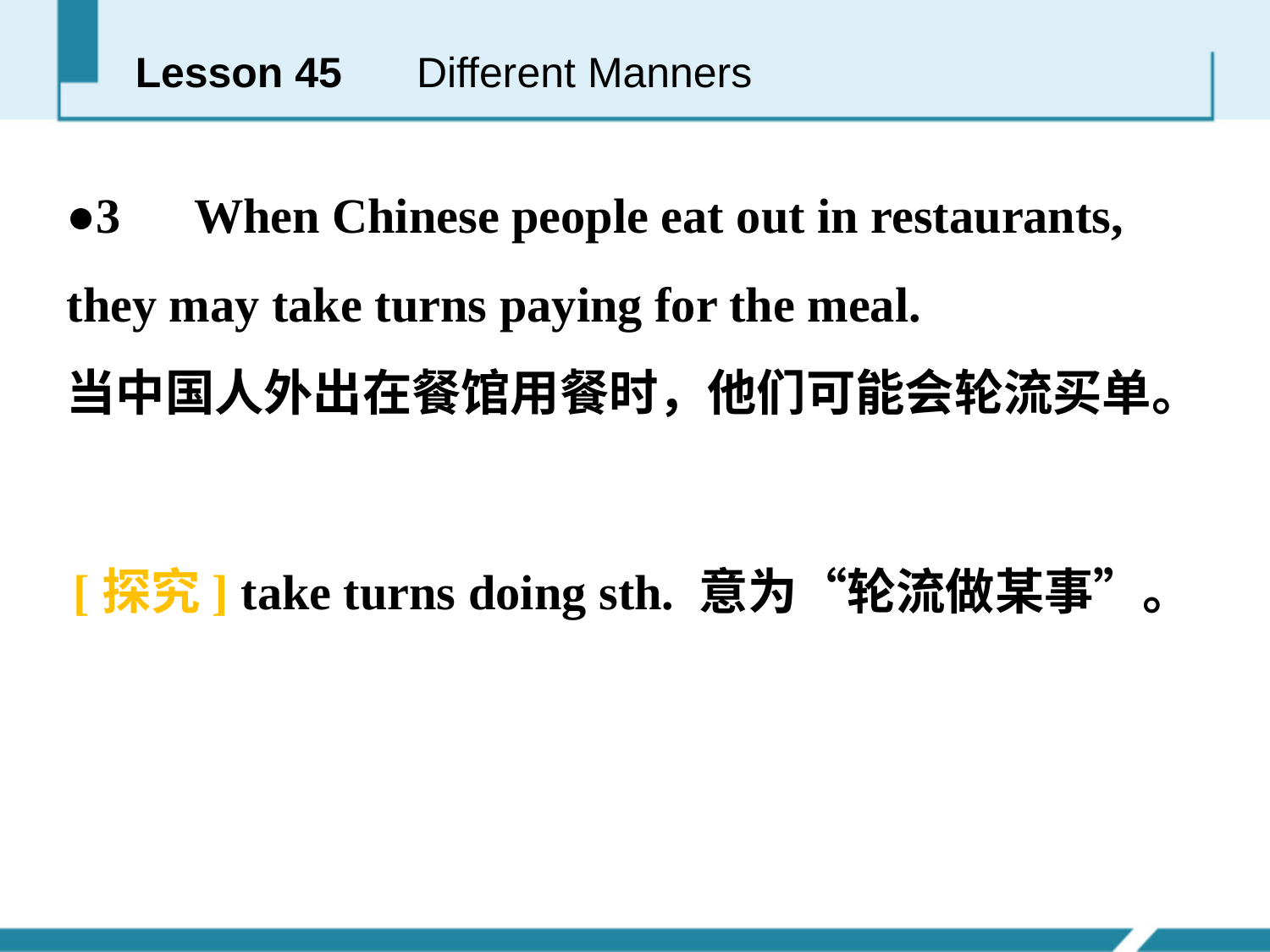

Lesson 45 　Different Manners
●3　When Chinese people eat out in restaurants, they may take turns paying for the meal.
当中国人外出在餐馆用餐时，他们可能会轮流买单。
[探究] take turns doing sth. 意为“轮流做某事”。